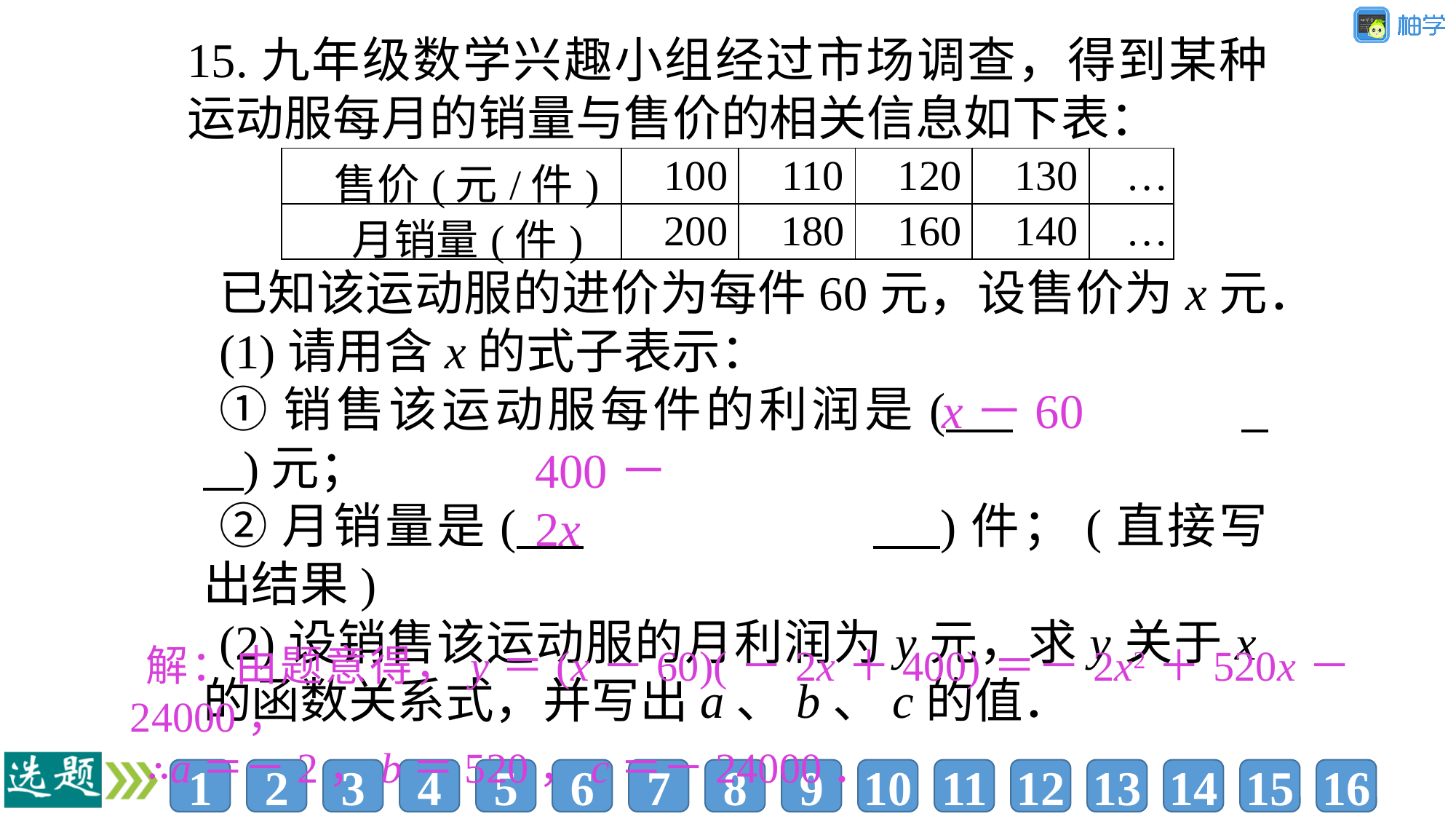

15.九年级数学兴趣小组经过市场调查，得到某种运动服每月的销量与售价的相关信息如下表：

已知该运动服的进价为每件60元，设售价为x元．
(1)请用含x的式子表示：
①销售该运动服每件的利润是(%//			//%)元；
②月销量是(%//			//%)件；(直接写出结果)
(2)设销售该运动服的月利润为y元，求y关于x的函数关系式，并写出a、b、c的值．
| 售价(元/件) | 100 | 110 | 120 | 130 | … |
| --- | --- | --- | --- | --- | --- |
| 月销量(件) | 200 | 180 | 160 | 140 | … |
x－60
400－2x
解：由题意得，y＝(x－60)(－2x＋400)＝－2x2＋520x－24000，
∴a＝－2，b＝520，c＝－24000．